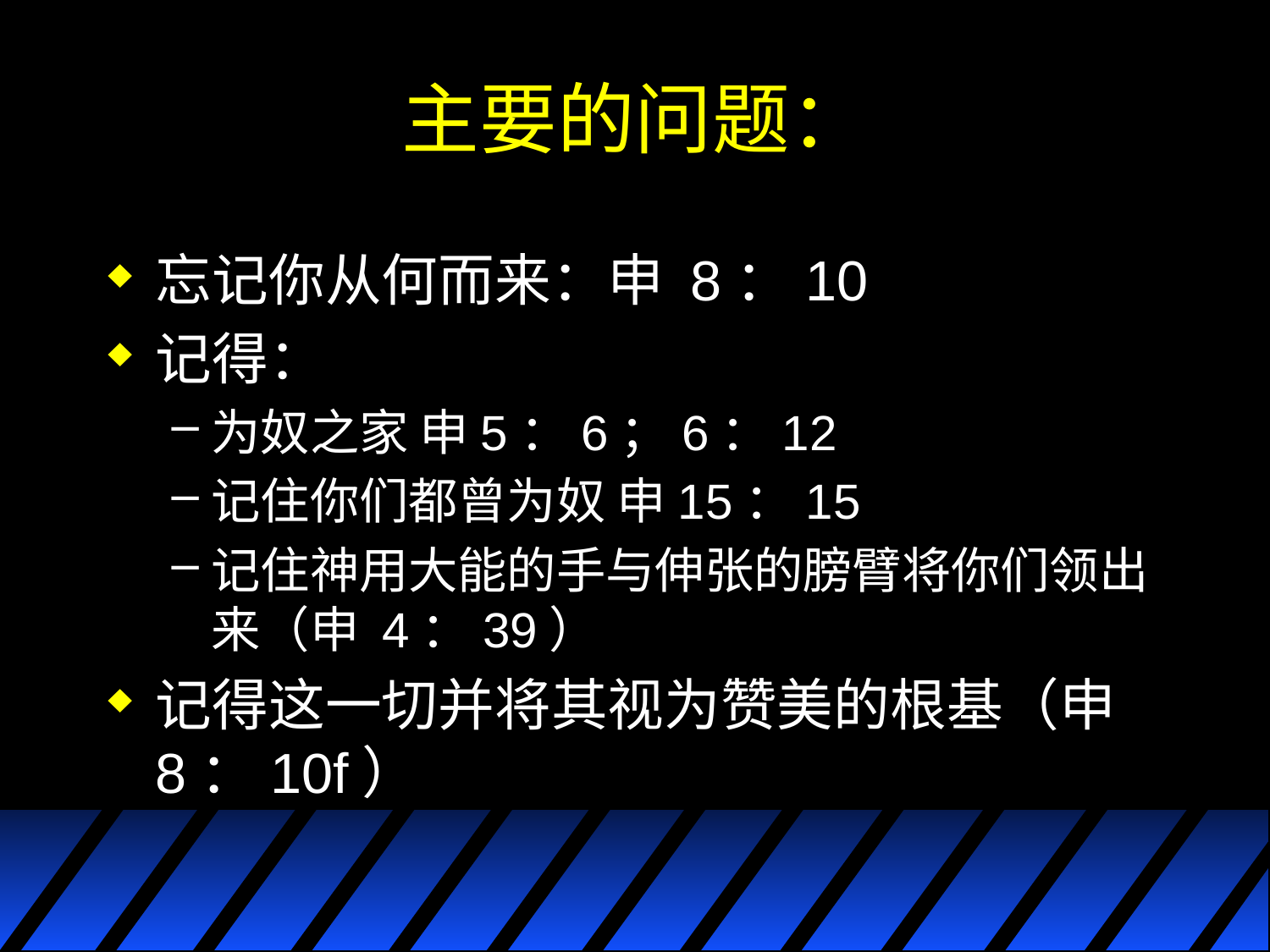

# 主要的问题：
忘记你从何而来：申 8：10
记得：
为奴之家 申5：6；6：12
记住你们都曾为奴 申15：15
记住神用大能的手与伸张的膀臂将你们领出来（申 4：39）
记得这一切并将其视为赞美的根基（申 8：10f）